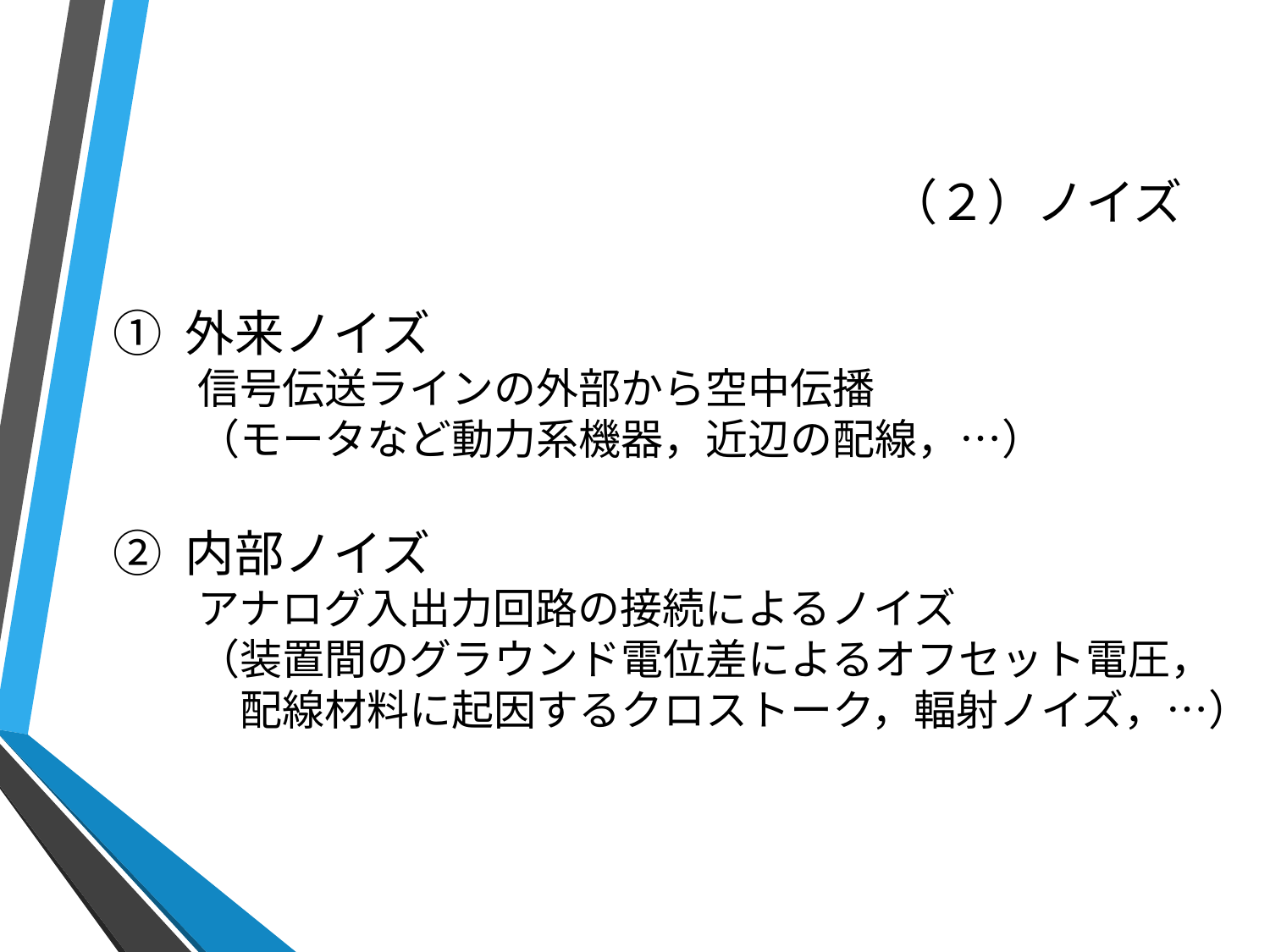

# （２）ノイズ
① 外来ノイズ
　　信号伝送ラインの外部から空中伝播
　　（モータなど動力系機器，近辺の配線，…）

② 内部ノイズ
　　アナログ入出力回路の接続によるノイズ
　　（装置間のグラウンド電位差によるオフセット電圧，
　　　配線材料に起因するクロストーク，輻射ノイズ，…）